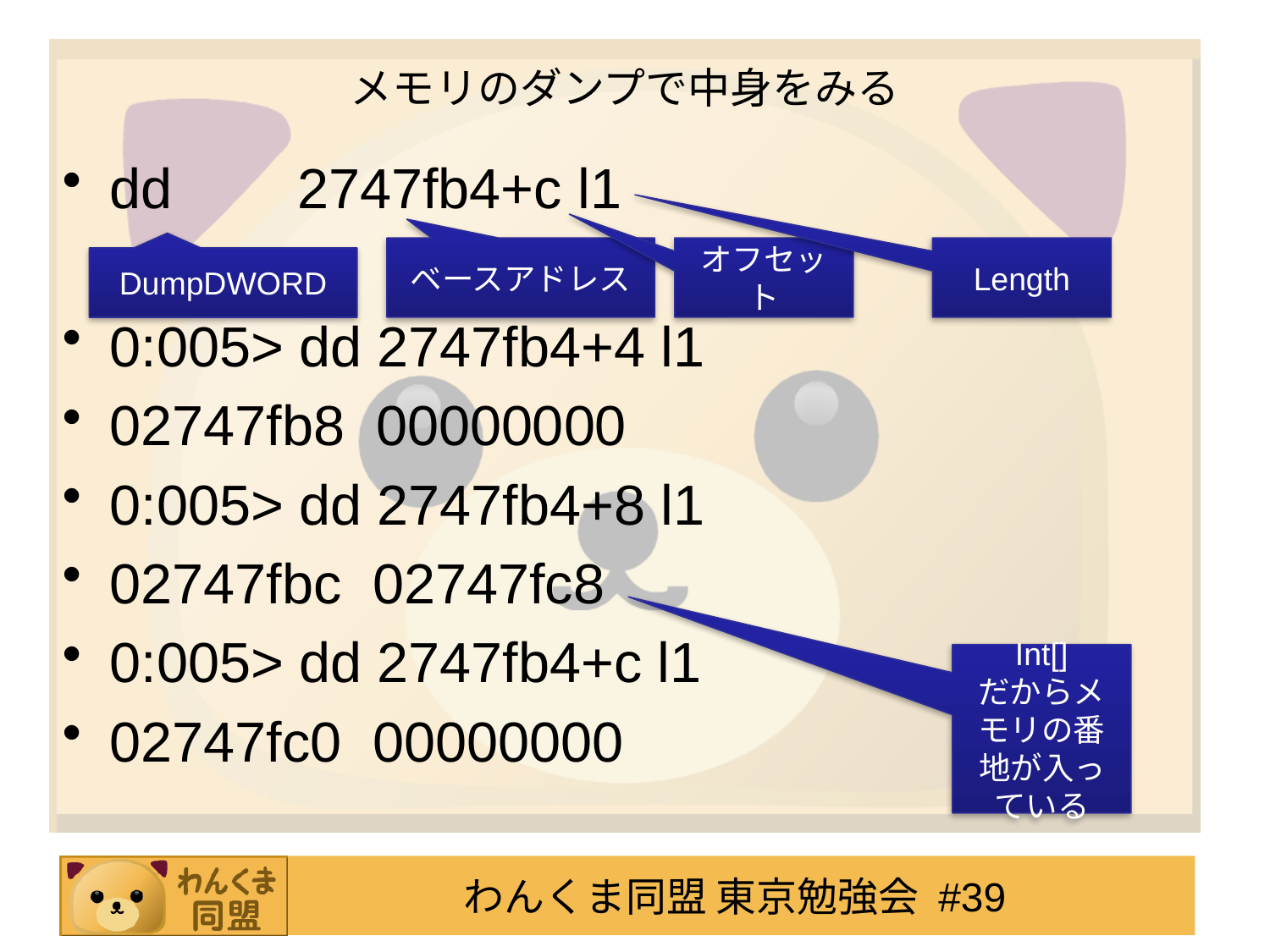

# メモリのダンプで中身をみる
dd        2747fb4+c l1

0:005> dd 2747fb4+4 l1
02747fb8  00000000
0:005> dd 2747fb4+8 l1
02747fbc  02747fc8
0:005> dd 2747fb4+c l1
02747fc0  00000000
ベースアドレス
オフセット
Length
DumpDWORD
Int[]
だからメモリの番地が入っている